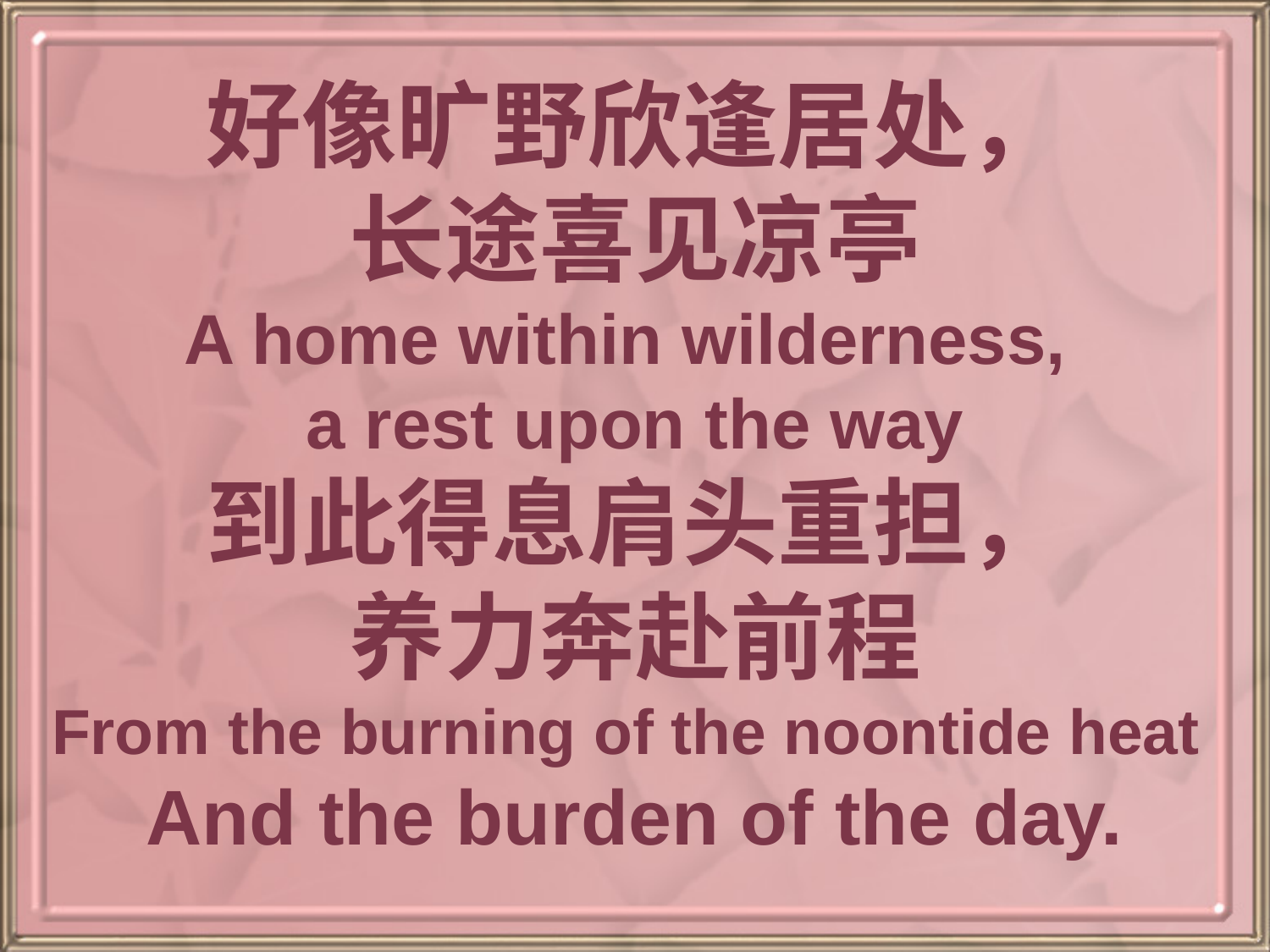

好像旷野欣逢居处，
长途喜见凉亭
A home within wilderness,
a rest upon the way
到此得息肩头重担，
养力奔赴前程
From the burning of the noontide heat
And the burden of the day.